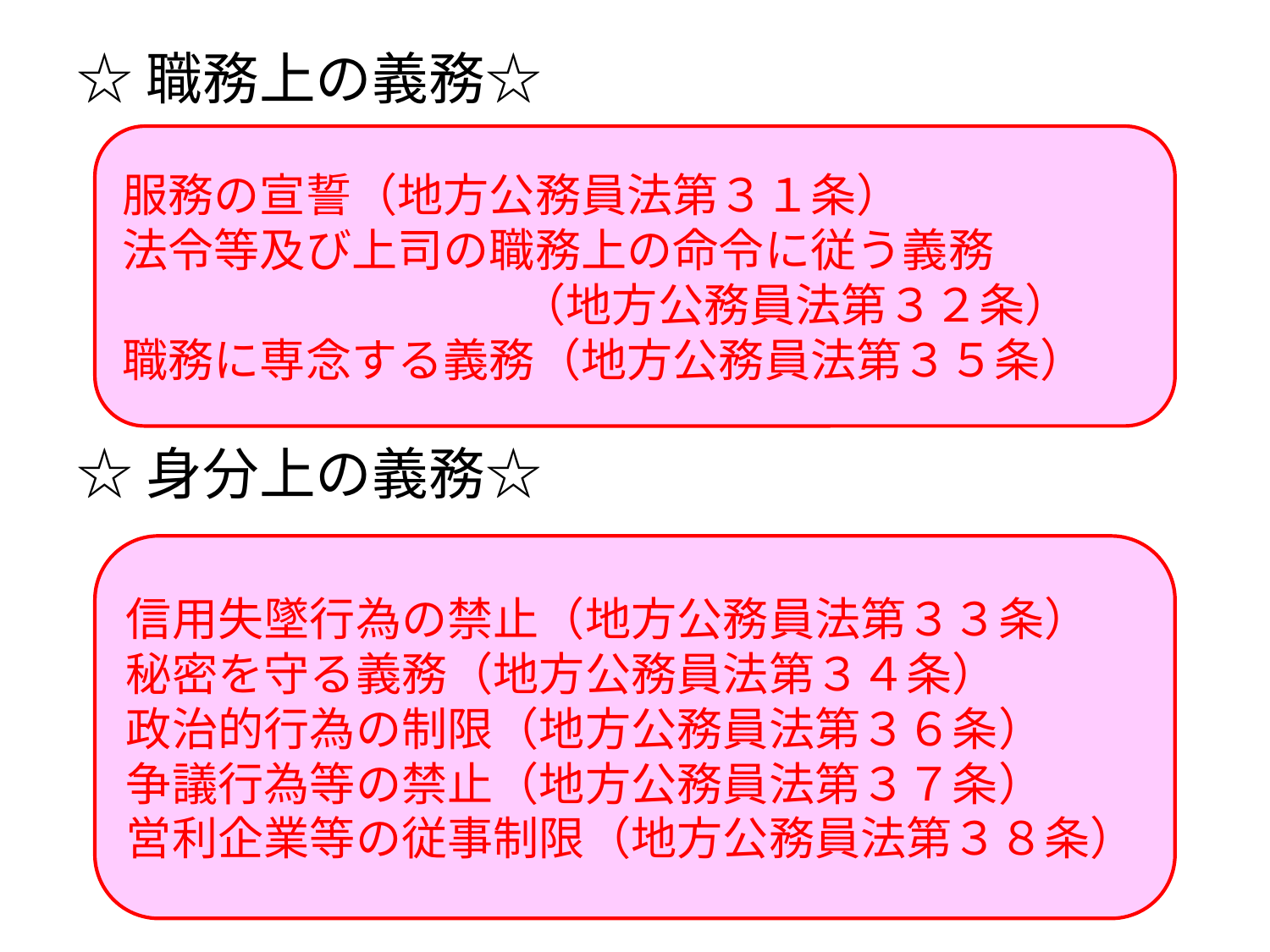

☆職務上の義務☆

☆身分上の義務☆
服務の宣誓（地方公務員法第３１条）
法令等及び上司の職務上の命令に従う義務
　　　　　　　　   （地方公務員法第３２条）
職務に専念する義務（地方公務員法第３５条）
信用失墜行為の禁止（地方公務員法第３３条）
秘密を守る義務（地方公務員法第３４条）
政治的行為の制限（地方公務員法第３６条）
争議行為等の禁止（地方公務員法第３７条）
営利企業等の従事制限（地方公務員法第３８条）